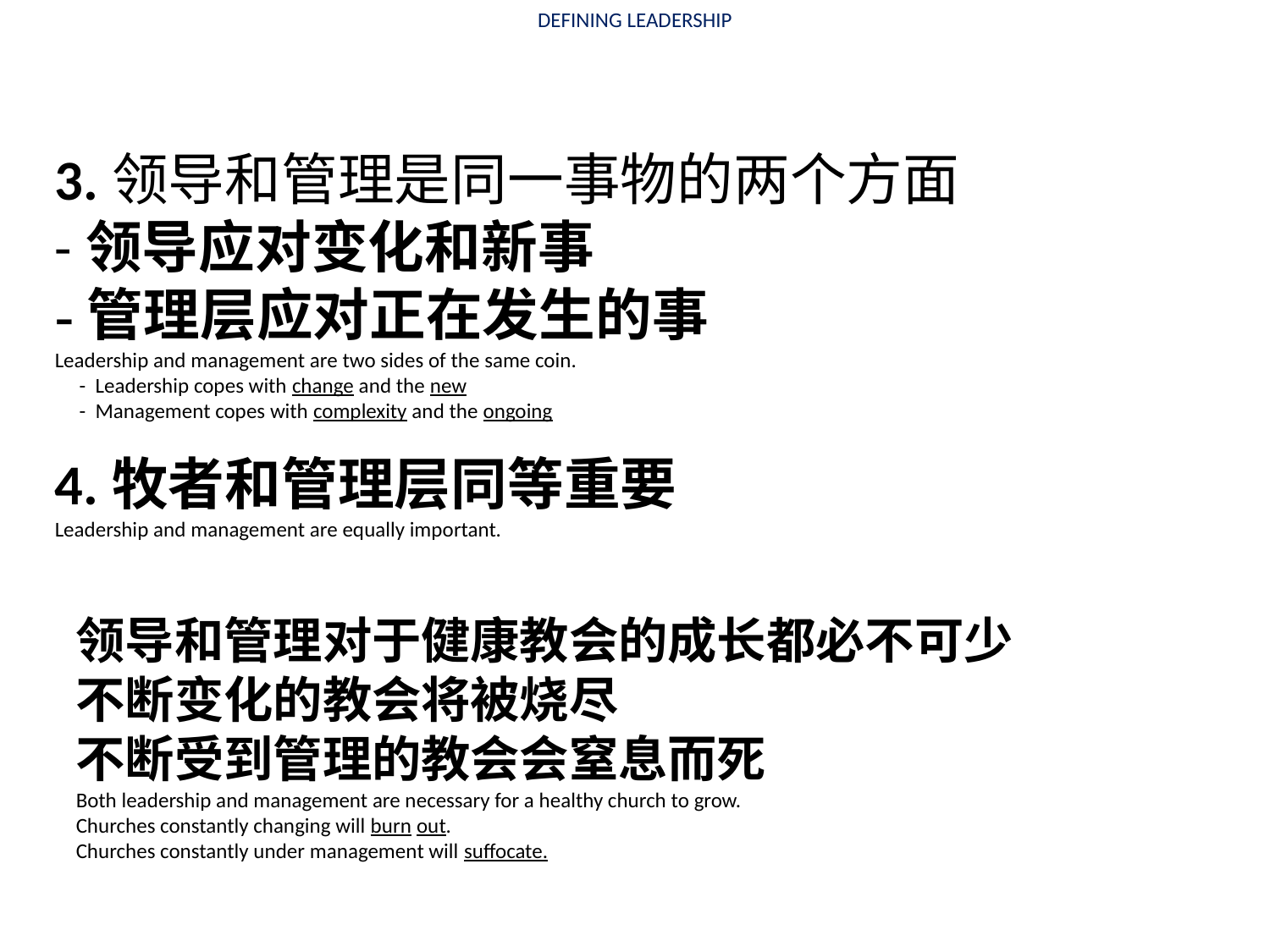

DEFINING LEADERSHIP
3.领导和管理是同一事物的两个方面
-领导应对变化和新事
-管理层应对正在发生的事
Leadership and management are two sides of the same coin.
     -  Leadership copes with change and the new
     -  Management copes with complexity and the ongoing

4.牧者和管理层同等重要
Leadership and management are equally important.
领导和管理对于健康教会的成长都必不可少
不断变化的教会将被烧尽
不断受到管理的教会会窒息而死
Both leadership and management are necessary for a healthy church to grow.
Churches constantly changing will burn out.
Churches constantly under management will suffocate.